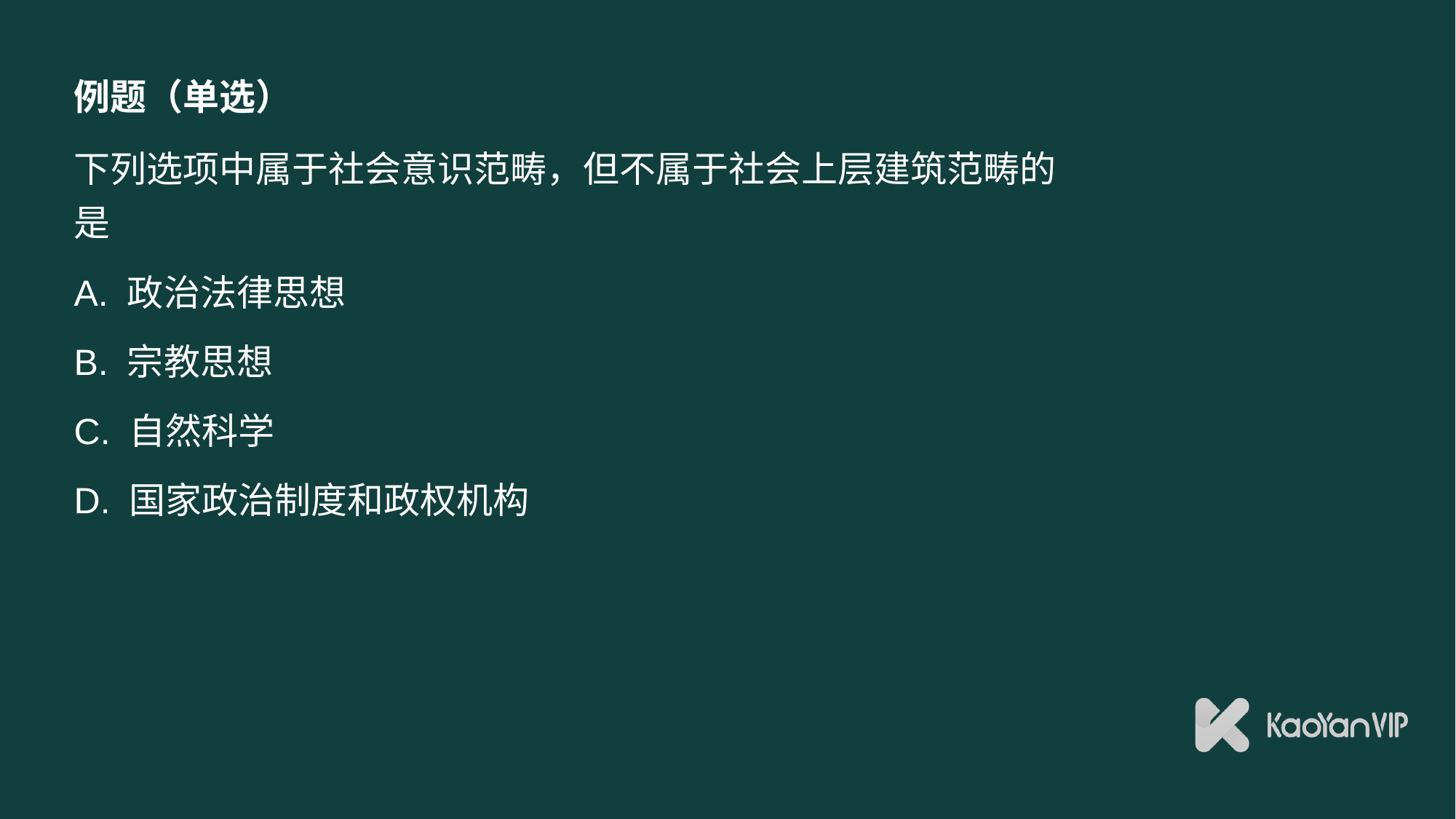

# 例题（单选）
下列选项中属于社会意识范畴，但不属于社会上层建筑范畴的是
A. 政治法律思想
B. 宗教思想
C. 自然科学
D. 国家政治制度和政权机构